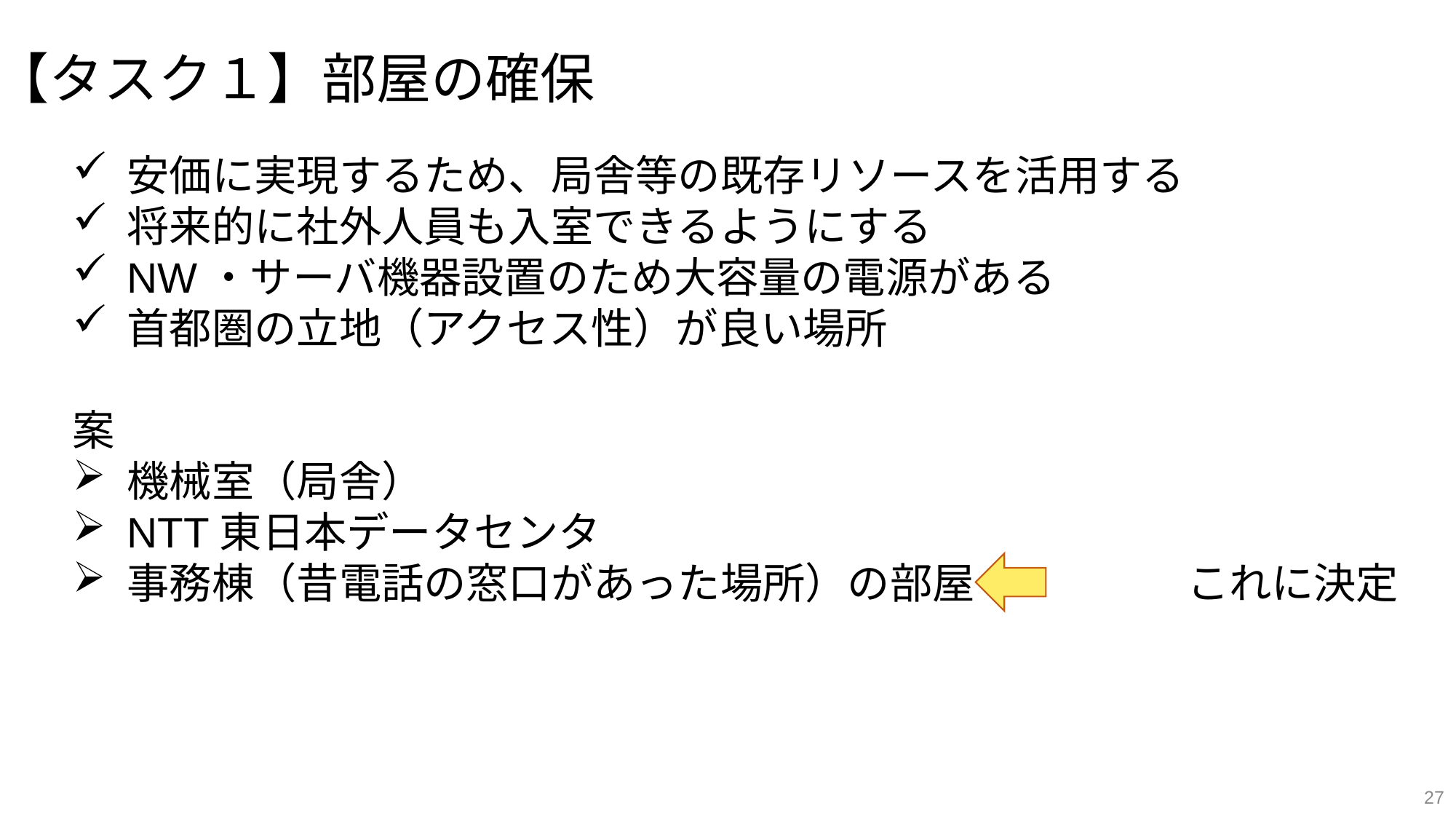

【タスク１】部屋の確保
安価に実現するため、局舎等の既存リソースを活用する
将来的に社外人員も入室できるようにする
NW・サーバ機器設置のため大容量の電源がある
首都圏の立地（アクセス性）が良い場所

案
機械室（局舎）
NTT東日本データセンタ
事務棟（昔電話の窓口があった場所）の部屋　　　　　これに決定

27